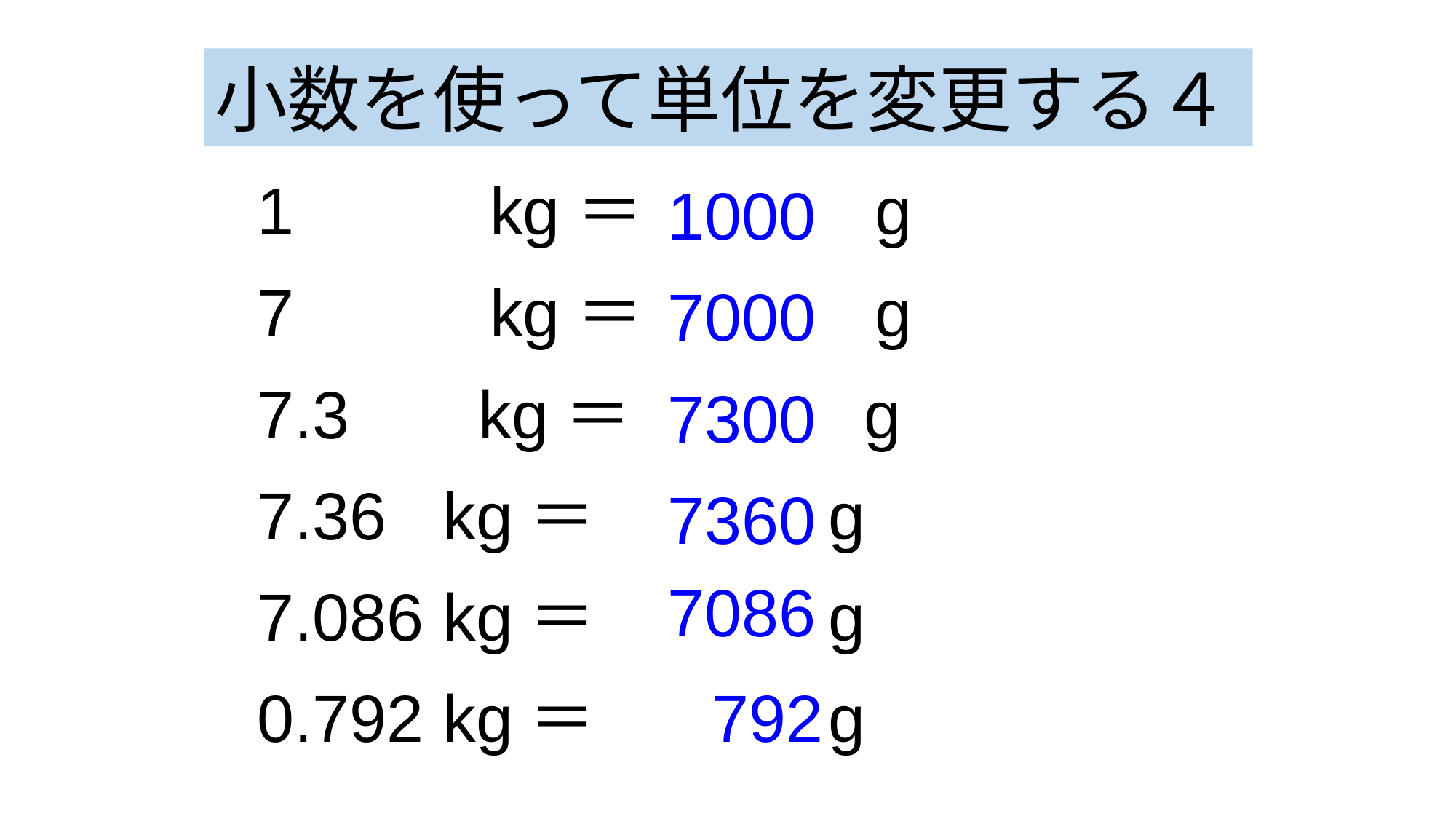

小数を使って単位を変更する４
1　　  kg＝　          g
1000
7　　  kg＝　          g
7000
7.3　  kg＝　          g
7300
7.36   kg＝　          g
7360
7086
7.086 kg＝　          g
0.792 kg＝　          g
792